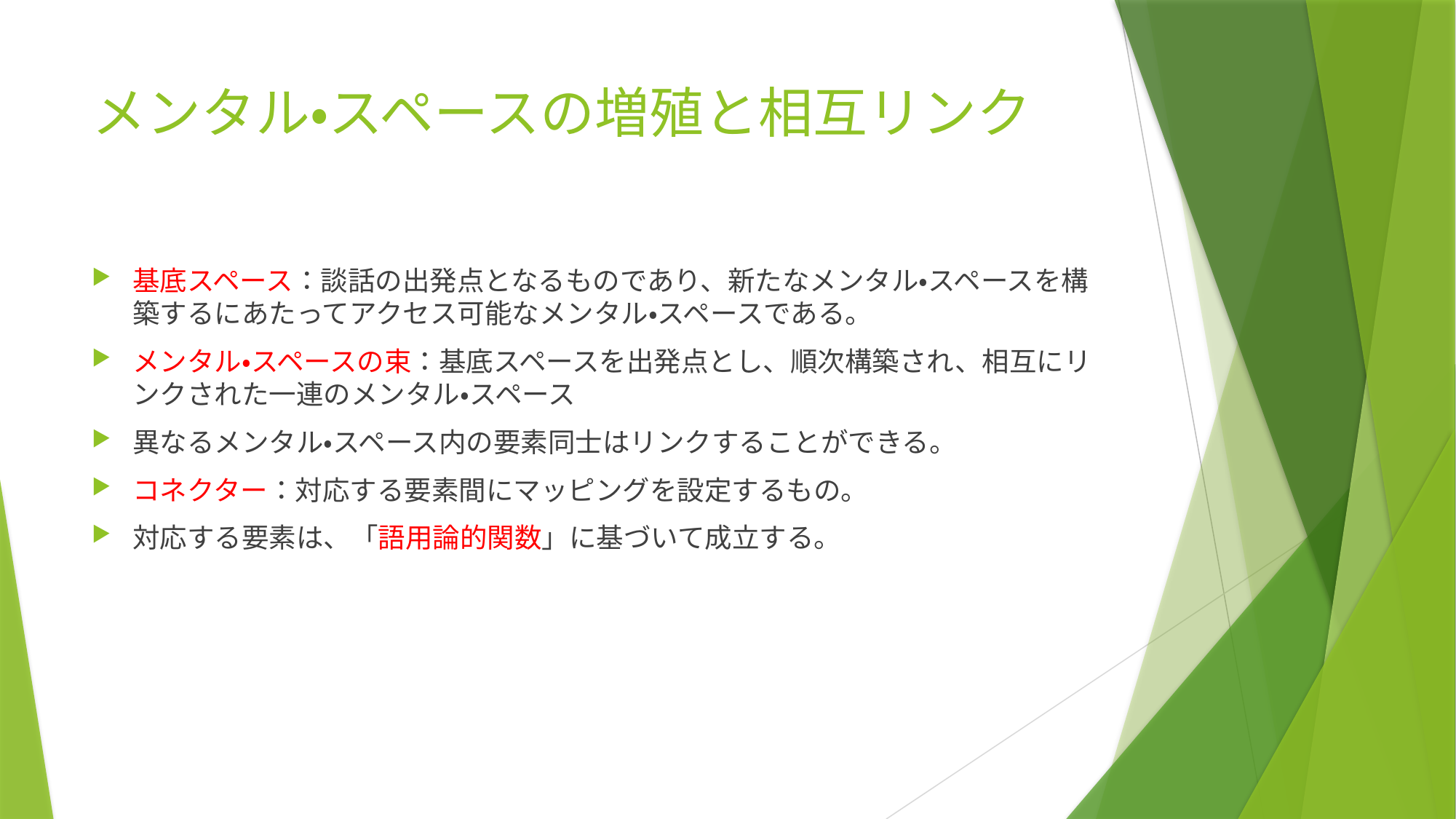

# メンタル・スペースの増殖と相互リンク
基底スペース：談話の出発点となるものであり、新たなメンタル・スペースを構築するにあたってアクセス可能なメンタル・スペースである。
メンタル・スペースの束：基底スペースを出発点とし、順次構築され、相互にリンクされた一連のメンタル・スペース
異なるメンタル・スペース内の要素同士はリンクすることができる。
コネクター：対応する要素間にマッピングを設定するもの。
対応する要素は、「語用論的関数」に基づいて成立する。